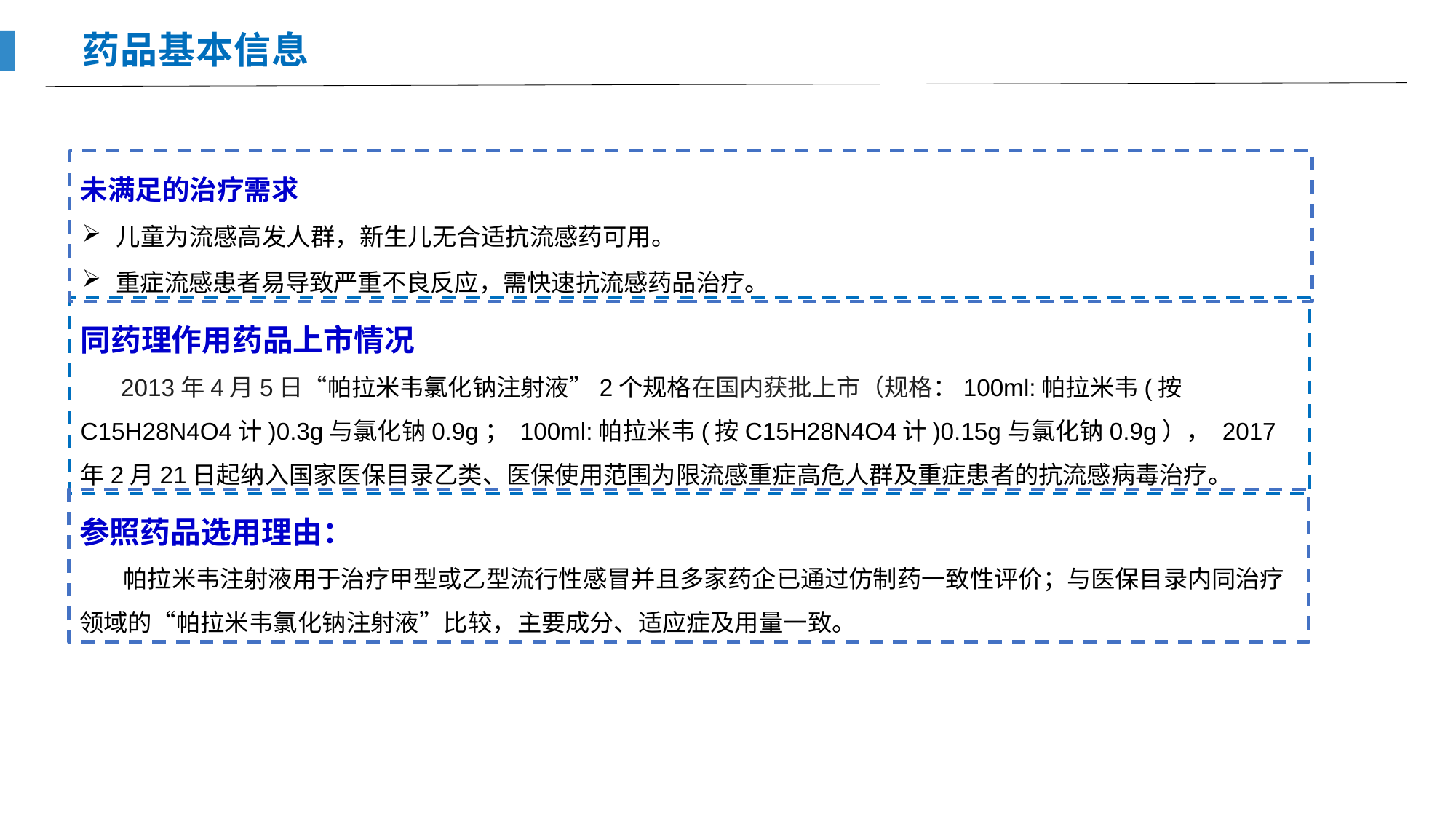

药品基本信息
未满足的治疗需求
儿童为流感高发人群，新生儿无合适抗流感药可用。
重症流感患者易导致严重不良反应，需快速抗流感药品治疗。
同药理作用药品上市情况
      2013年4月5日“帕拉米韦氯化钠注射液”2个规格在国内获批上市（规格：100ml:帕拉米韦(按C15H28N4O4计)0.3g与氯化钠0.9g； 100ml:帕拉米韦(按C15H28N4O4计)0.15g与氯化钠0.9g）， 2017年2月21日起纳入国家医保目录乙类、医保使用范围为限流感重症高危人群及重症患者的抗流感病毒治疗。
参照药品选用理由：
       帕拉米韦注射液用于治疗甲型或乙型流行性感冒并且多家药企已通过仿制药⼀致性评价；与医保目录内同治疗领域的“帕拉米韦氯化钠注射液”比较，主要成分、适应症及用量⼀致。